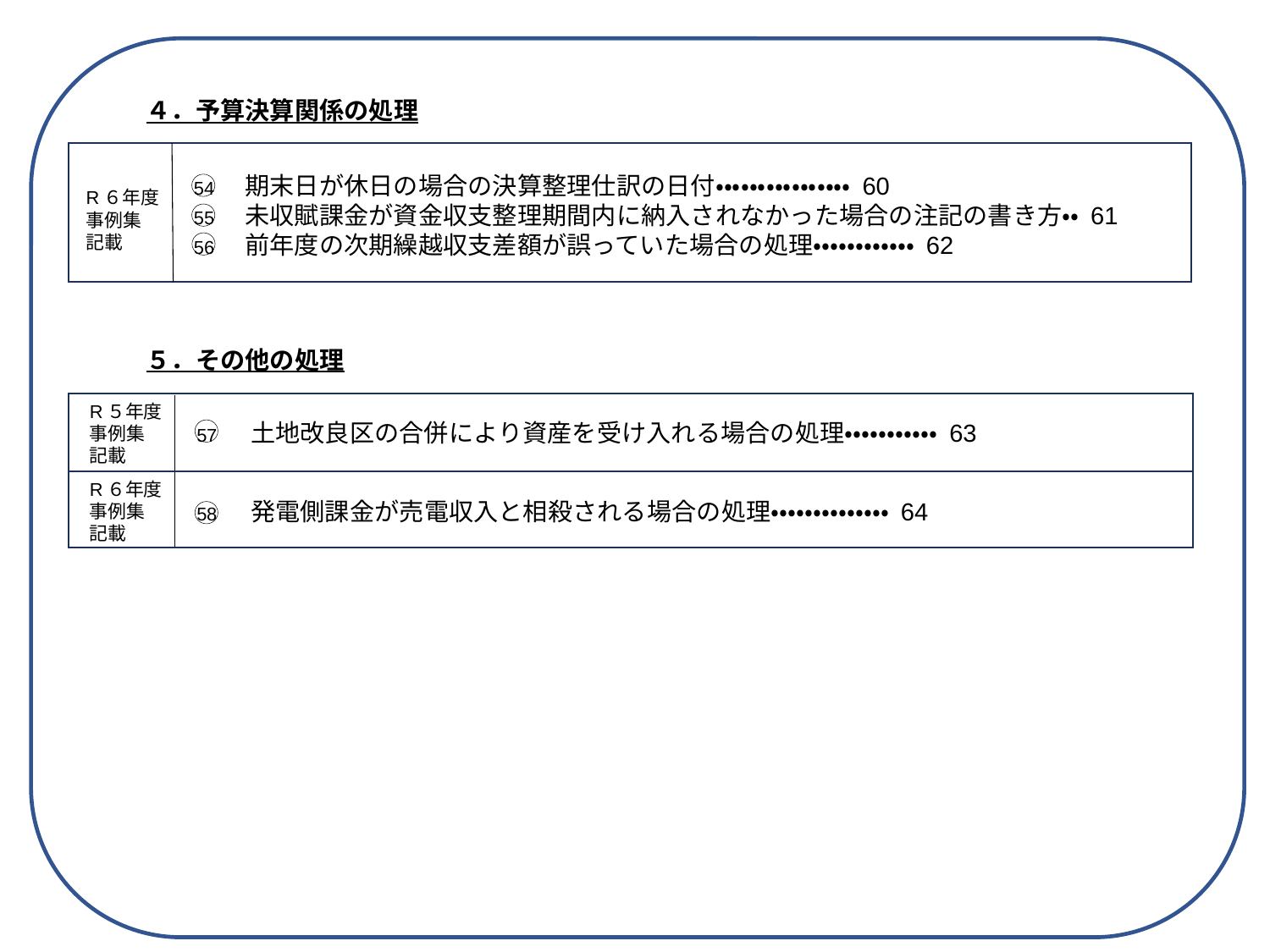

４．予算決算関係の処理

54　  期末日が休日の場合の決算整理仕訳の日付・・・・・・・・・・・・・・・・ 60
55　  未収賦課金が資金収支整理期間内に納入されなかった場合の注記の書き方・・ 61
56　  前年度の次期繰越収支差額が誤っていた場合の処理・・・・・・・・・・・・ 62

R６年度事例集記載

５．その他の処理
R５年度事例集記載

57    土地改良区の合併により資産を受け入れる場合の処理・・・・・・・・・・・ 63

R６年度事例集記載
58    発電側課金が売電収入と相殺される場合の処理・・・・・・・・・・・・・・ 64